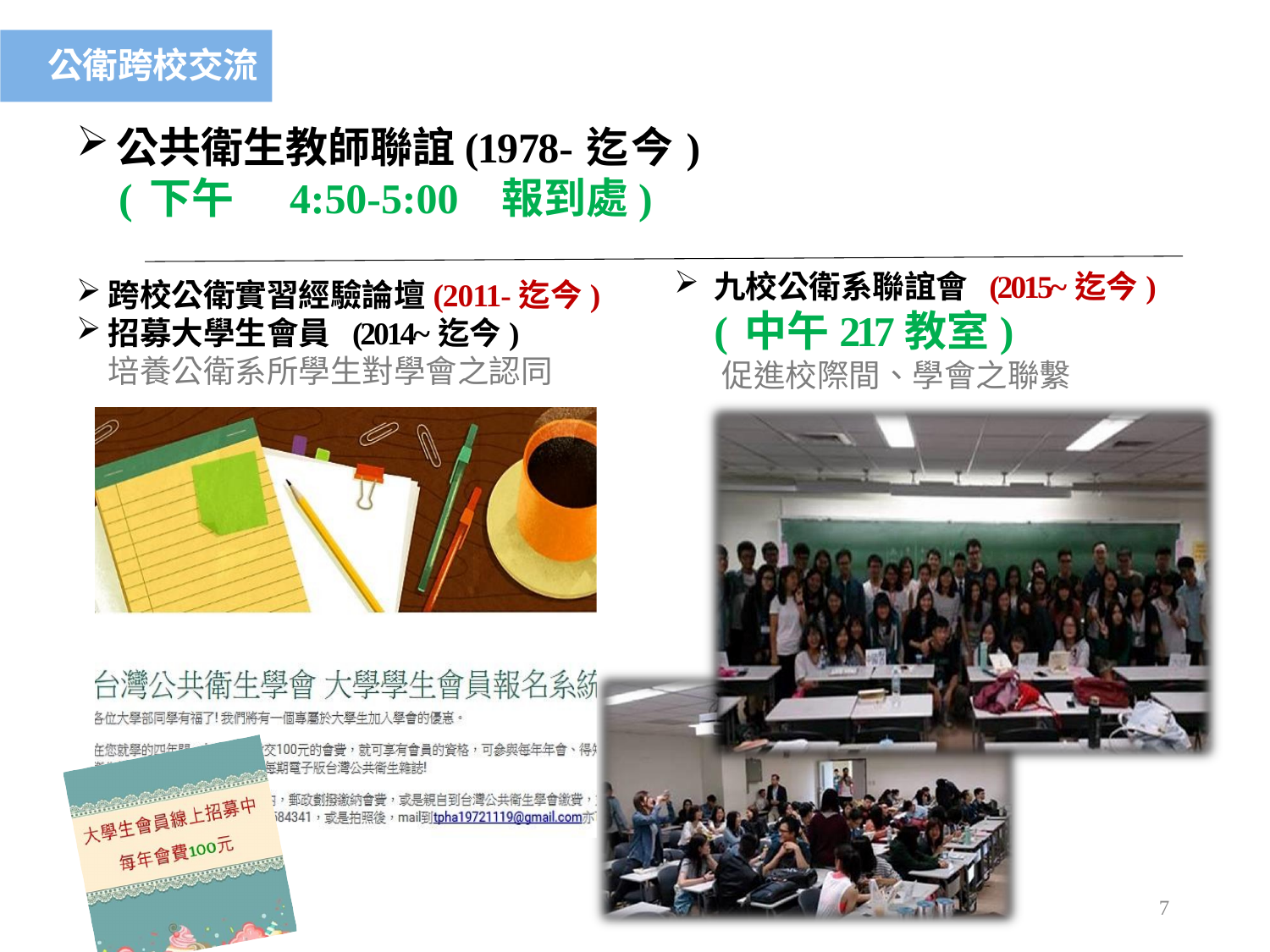

# 公衛跨校交流
公共衛生教師聯誼(1978-迄今)
(下午	4:50-5:00	報到處)

九校公衛系聯誼會 (2015~迄今)
(中午217教室)
促進校際間、學會之聯繫
跨校公衛實習經驗論壇(2011-迄今)
招募大學生會員 (2014~迄今)  培養公衛系所學生對學會之認同

7